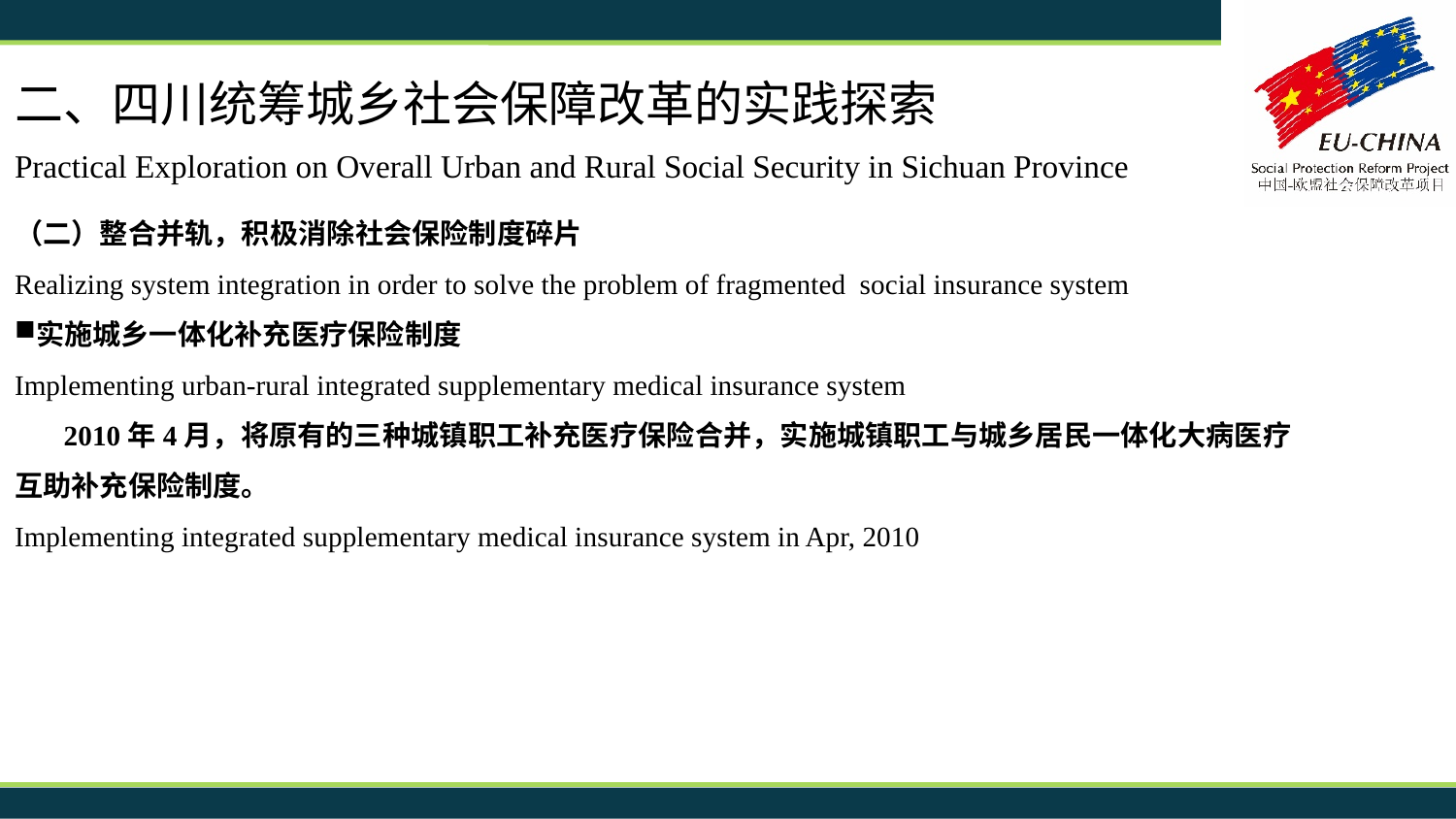

二、四川统筹城乡社会保障改革的实践探索
Practical Exploration on Overall Urban and Rural Social Security in Sichuan Province
（二）整合并轨，积极消除社会保险制度碎片
Realizing system integration in order to solve the problem of fragmented  social insurance system
实施城乡一体化补充医疗保险制度
Implementing urban-rural integrated supplementary medical insurance system
       2010年4月，将原有的三种城镇职工补充医疗保险合并，实施城镇职工与城乡居民一体化大病医疗互助补充保险制度。
Implementing integrated supplementary medical insurance system in Apr, 2010